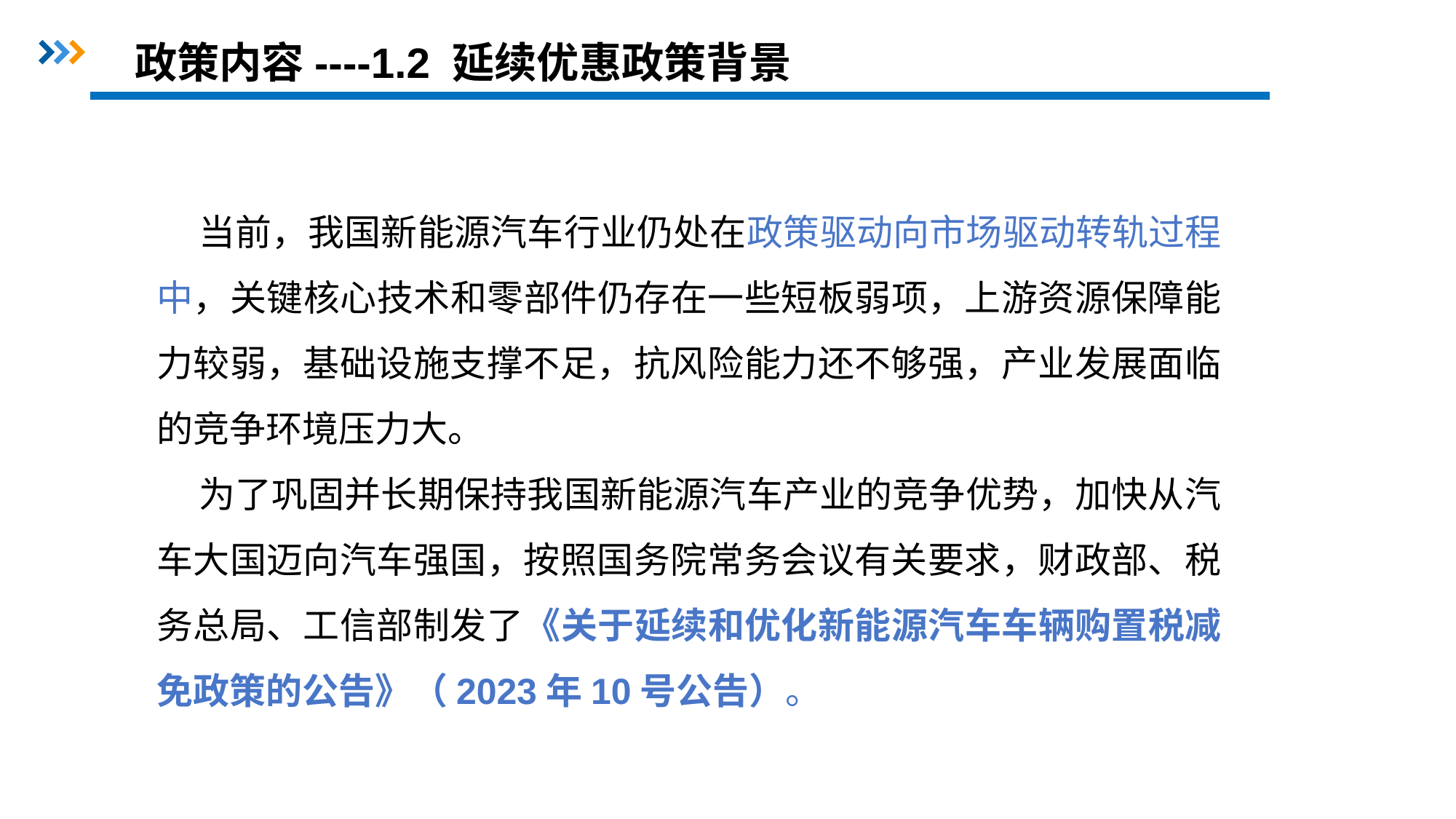

政策内容----1.2 延续优惠政策背景
    当前，我国新能源汽车行业仍处在政策驱动向市场驱动转轨过程中，关键核心技术和零部件仍存在一些短板弱项，上游资源保障能力较弱，基础设施支撑不足，抗风险能力还不够强，产业发展面临的竞争环境压力大。
    为了巩固并长期保持我国新能源汽车产业的竞争优势，加快从汽车大国迈向汽车强国，按照国务院常务会议有关要求，财政部、税务总局、工信部制发了《关于延续和优化新能源汽车车辆购置税减免政策的公告》（2023年10号公告）。